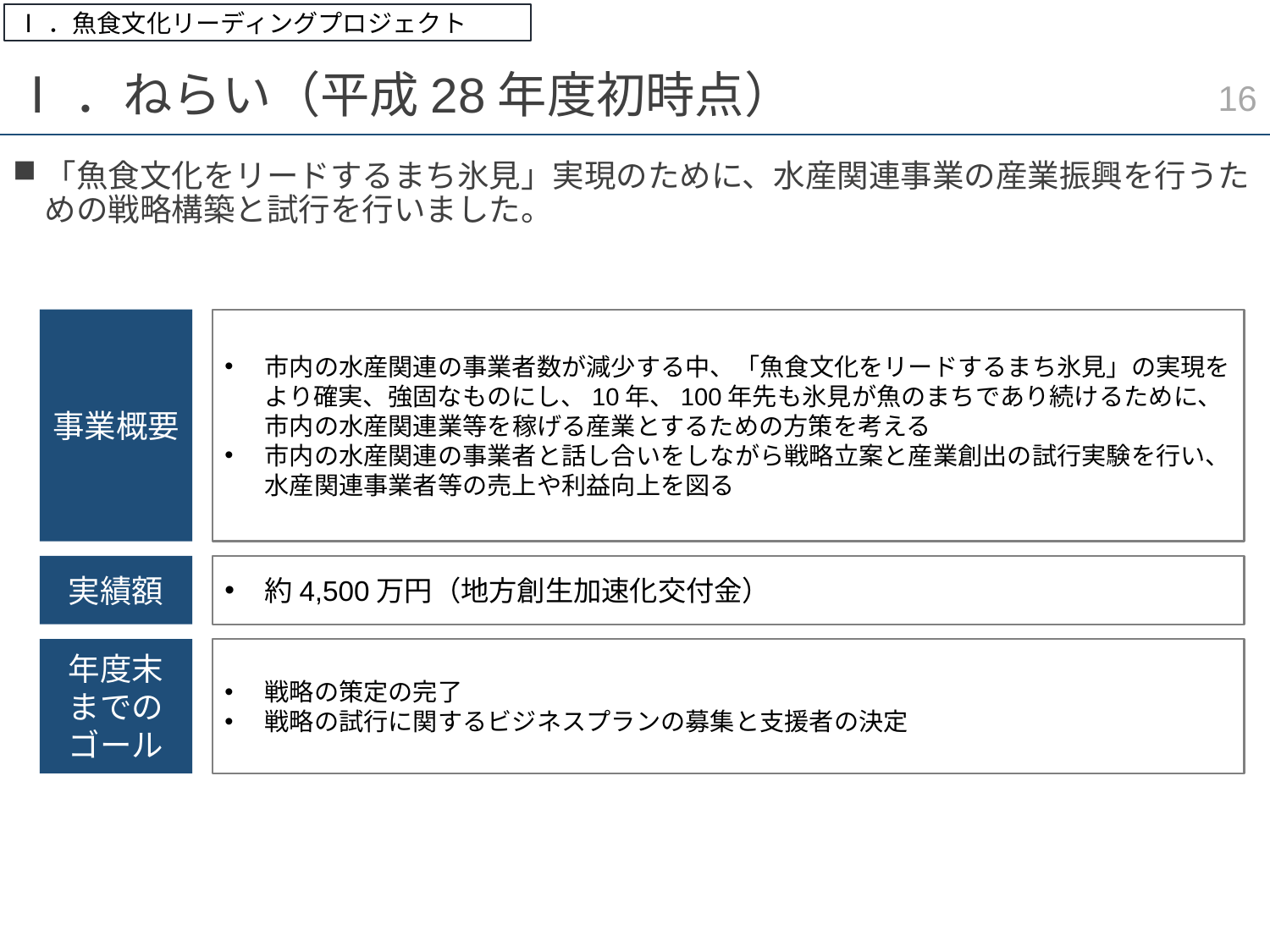

Ⅰ．魚食文化リーディングプロジェクト
16
# Ⅰ．ねらい（平成28年度初時点）
「魚食文化をリードするまち氷見」実現のために、水産関連事業の産業振興を行うための戦略構築と試行を行いました。
市内の水産関連の事業者数が減少する中、「魚食文化をリードするまち氷見」の実現をより確実、強固なものにし、10年、100年先も氷見が魚のまちであり続けるために、市内の水産関連業等を稼げる産業とするための方策を考える
市内の水産関連の事業者と話し合いをしながら戦略立案と産業創出の試行実験を行い、水産関連事業者等の売上や利益向上を図る
事業概要
実績額
約4,500万円（地方創生加速化交付金）
年度末
までの
ゴール
戦略の策定の完了
戦略の試行に関するビジネスプランの募集と支援者の決定